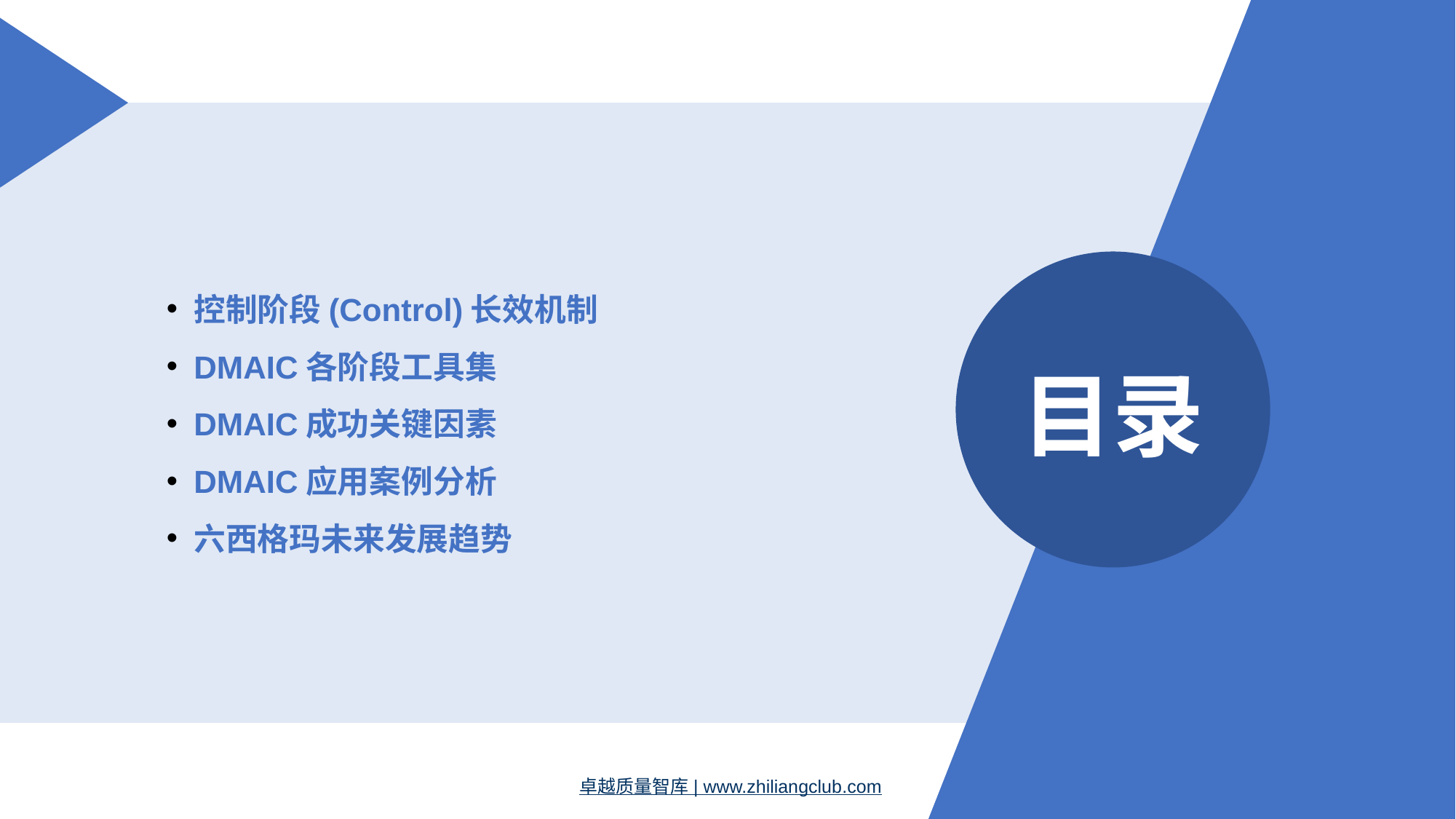

控制阶段(Control)长效机制
DMAIC各阶段工具集
DMAIC成功关键因素
DMAIC应用案例分析
六西格玛未来发展趋势

目录